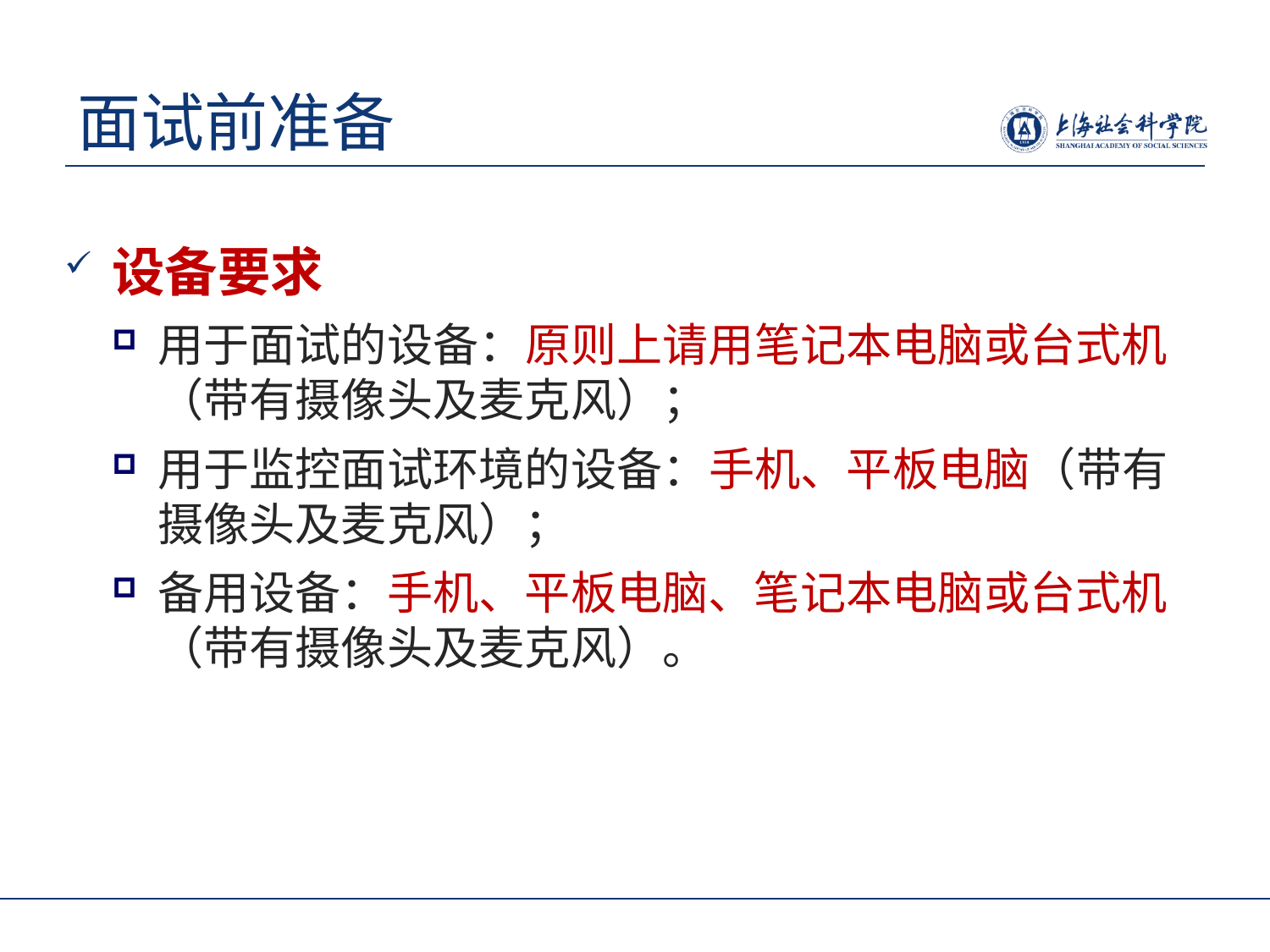

# 面试前准备
设备要求
用于面试的设备：原则上请用笔记本电脑或台式机（带有摄像头及麦克风）；
用于监控面试环境的设备：手机、平板电脑（带有摄像头及麦克风）；
备用设备：手机、平板电脑、笔记本电脑或台式机（带有摄像头及麦克风）。